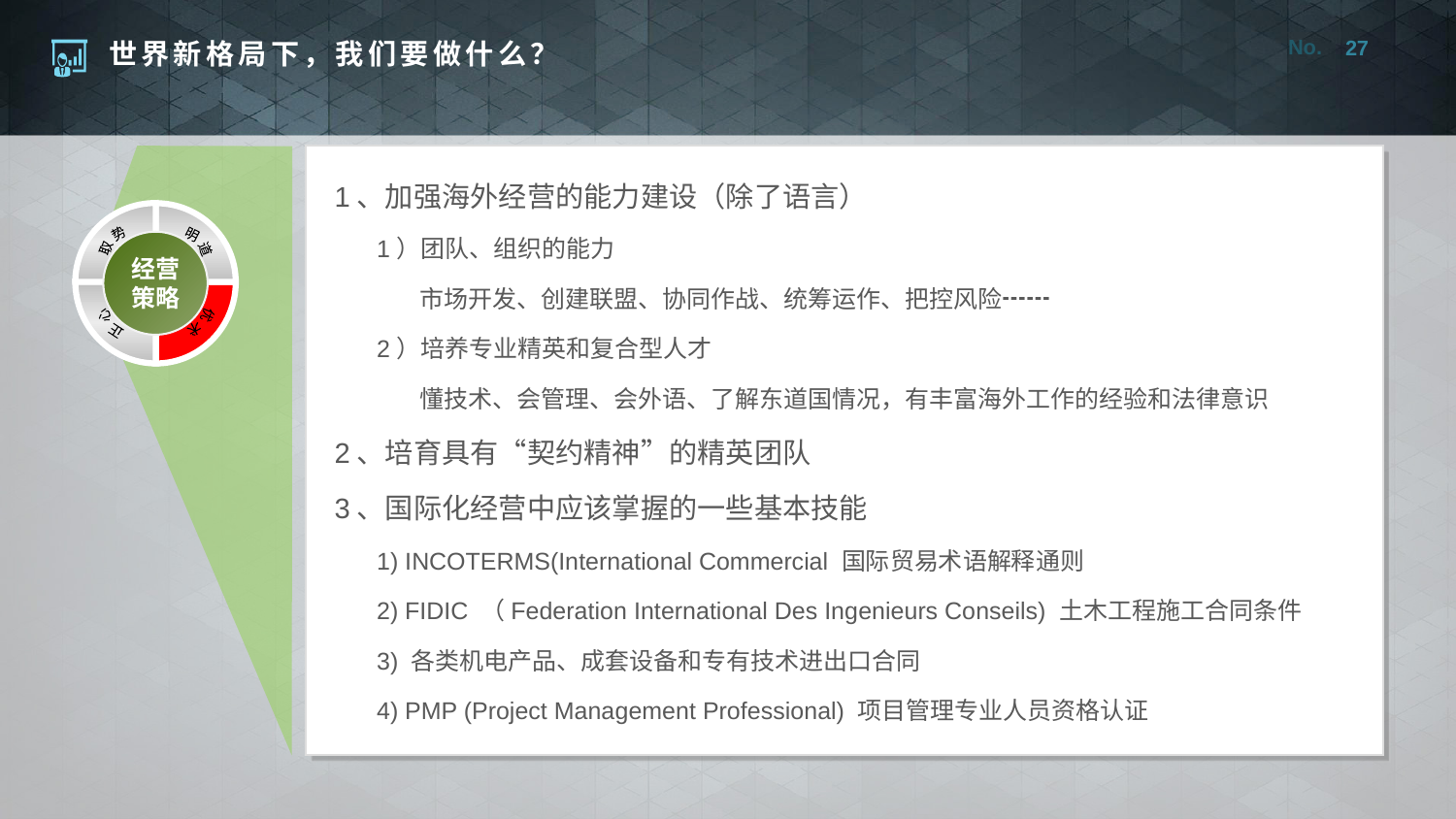

27

1、加强海外经营的能力建设（除了语言）
1）团队、组织的能力
市场开发、创建联盟、协同作战、统筹运作、把控风险┅┅
2）培养专业精英和复合型人才
懂技术、会管理、会外语、了解东道国情况，有丰富海外工作的经验和法律意识
2、培育具有“契约精神”的精英团队
3、国际化经营中应该掌握的一些基本技能
1) INCOTERMS(International Commercial 国际贸易术语解释通则
2) FIDIC （Federation International Des Ingenieurs Conseils) 土木工程施工合同条件
3) 各类机电产品、成套设备和专有技术进出口合同
4) PMP (Project Management Professional) 项目管理专业人员资格认证

取  势
明  道
经营
策略
优  术
正  心